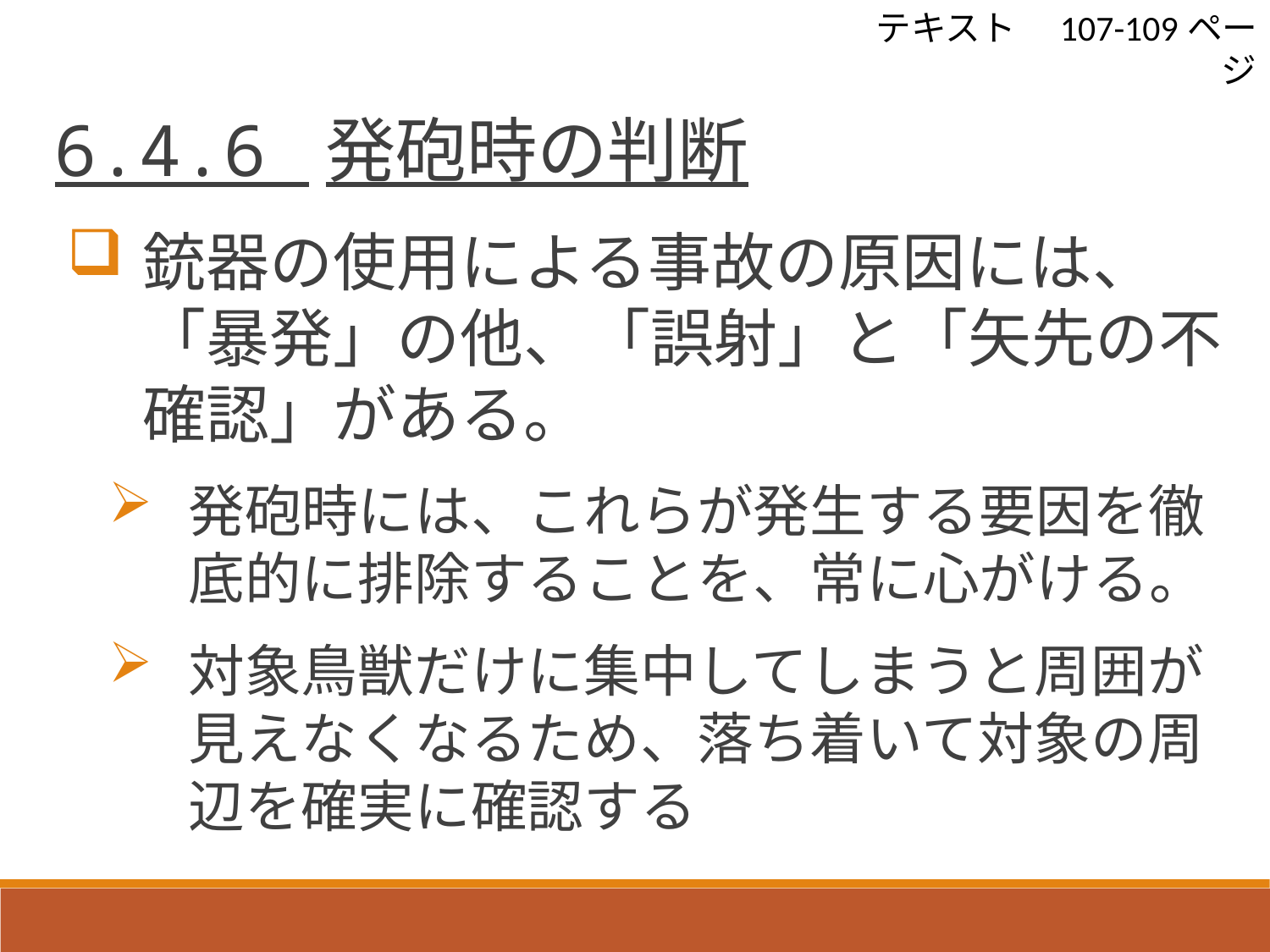

テキスト　107-109ページ
 6.4.6 発砲時の判断
銃器の使用による事故の原因には、「暴発」の他、「誤射」と「矢先の不確認」がある。
発砲時には、これらが発生する要因を徹底的に排除することを、常に心がける。
対象鳥獣だけに集中してしまうと周囲が見えなくなるため、落ち着いて対象の周辺を確実に確認する